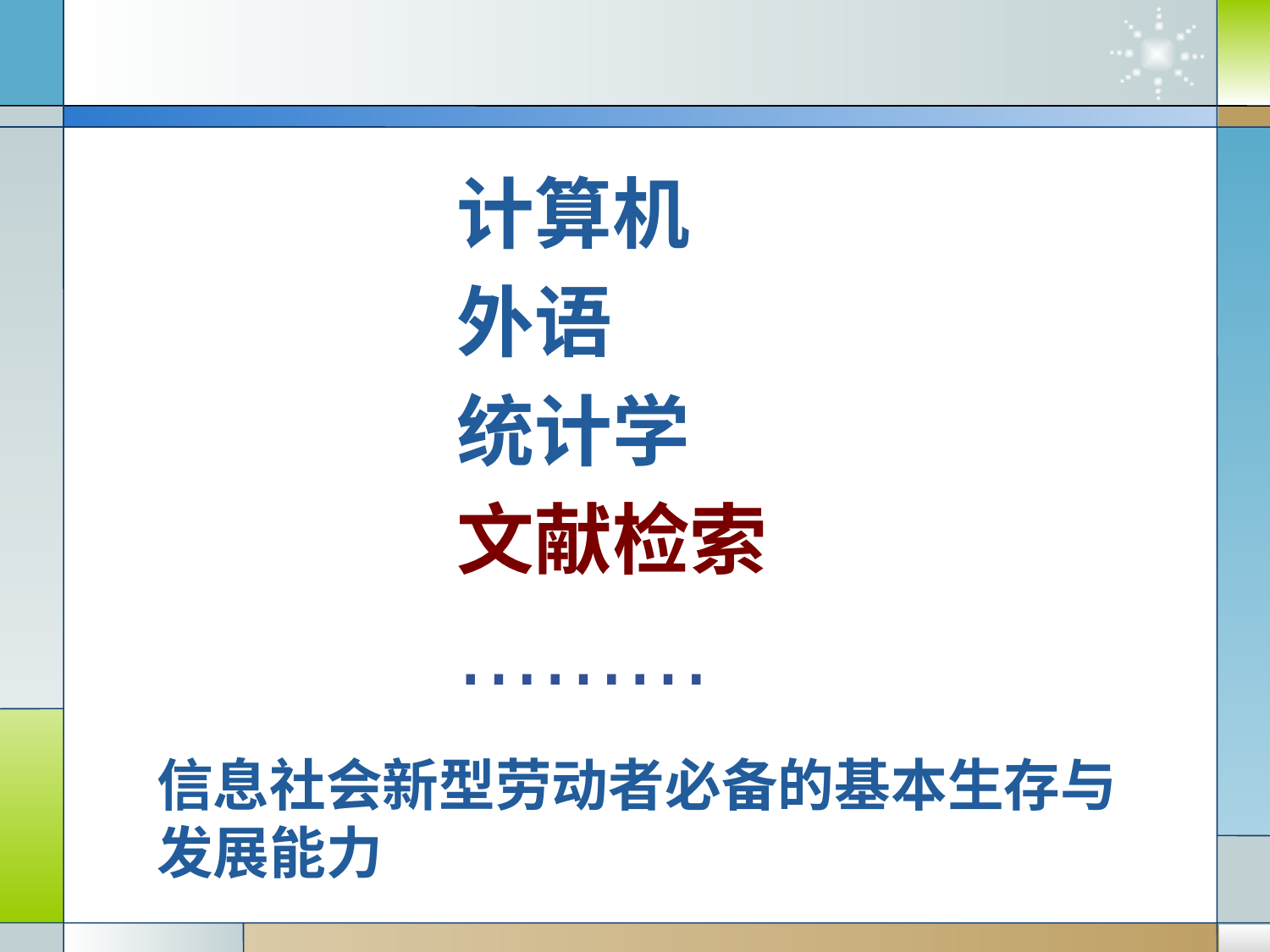

计算机
外语
统计学
文献检索
………
信息社会新型劳动者必备的基本生存与发展能力